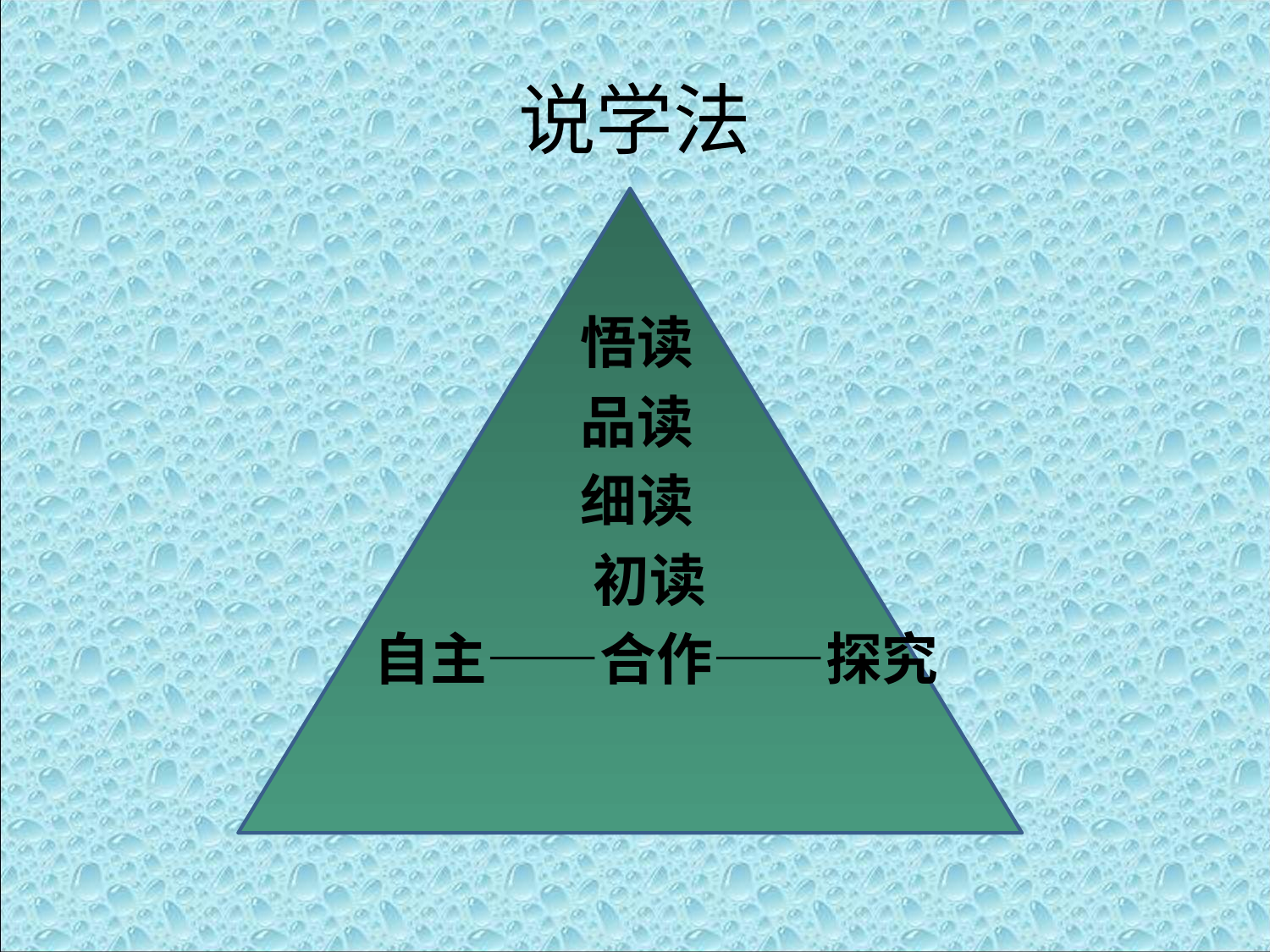

# 说学法

                                      悟读
                                      品读
                                      细读
                                       初读
                      自主——合作——探究